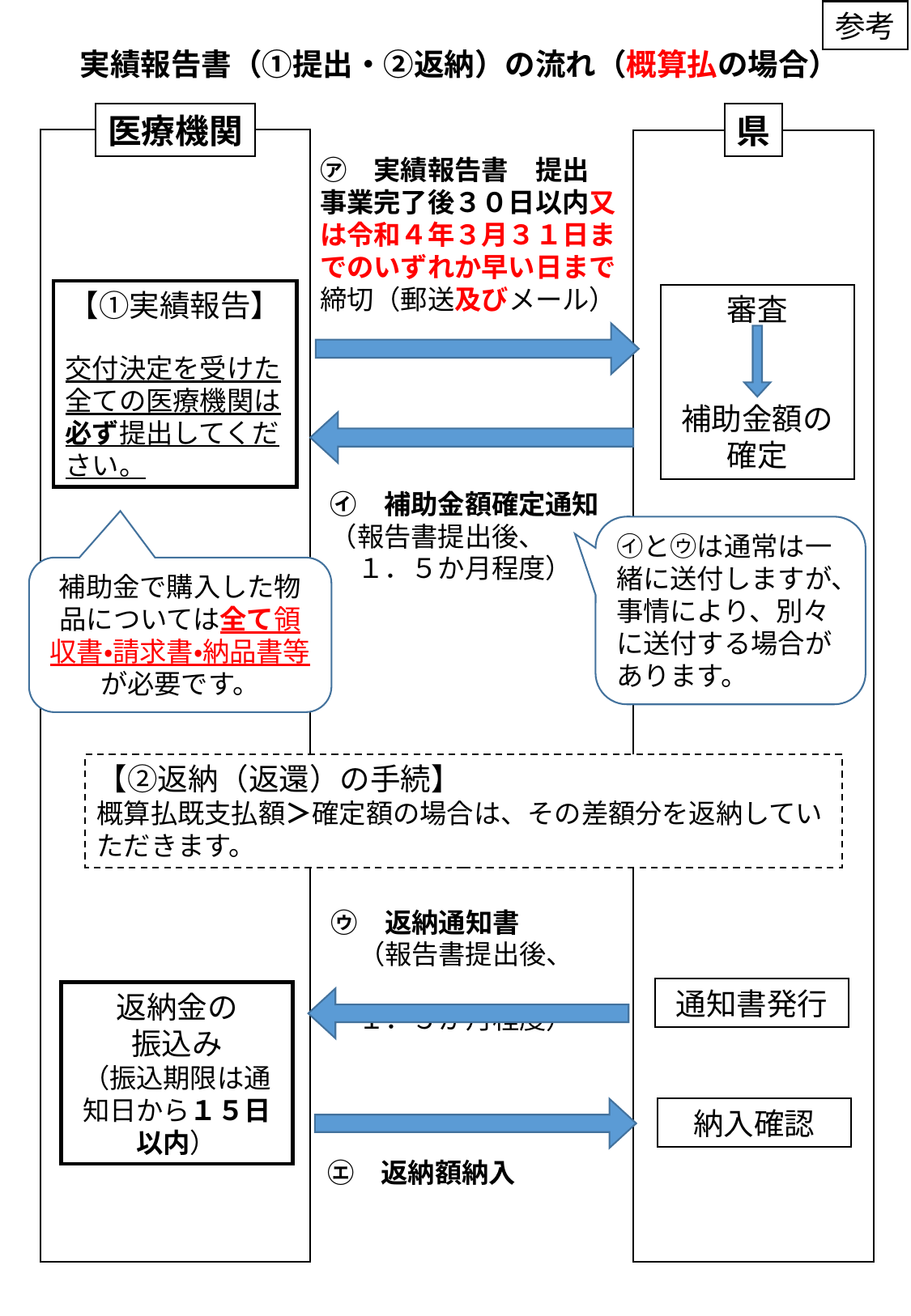

参考
実績報告書（①提出・②返納）の流れ（概算払の場合）
医療機関
県

㋐　実績報告書　提出
事業完了後３０日以内又は令和４年３月３１日までのいずれか早い日まで
締切（郵送及びメール）
【①実績報告】

交付決定を受けた全ての医療機関は必ず提出してください。
審査

補助金額の確定

㋑　補助金額確定通知
（報告書提出後、
　１．５か月程度）

㋑と㋒は通常は一緒に送付しますが、事情により、別々に送付する場合があります。
補助金で購入した物品については全て領収書・請求書・納品書等が必要です。
【②返納（返還）の手続】
概算払既支払額＞確定額の場合は、その差額分を返納していただきます。
㋒　返納通知書
　（報告書提出後、
　１．５か月程度）

通知書発行
返納金の
振込み
（振込期限は通知日から１５日以内）

納入確認

㋓　返納額納入